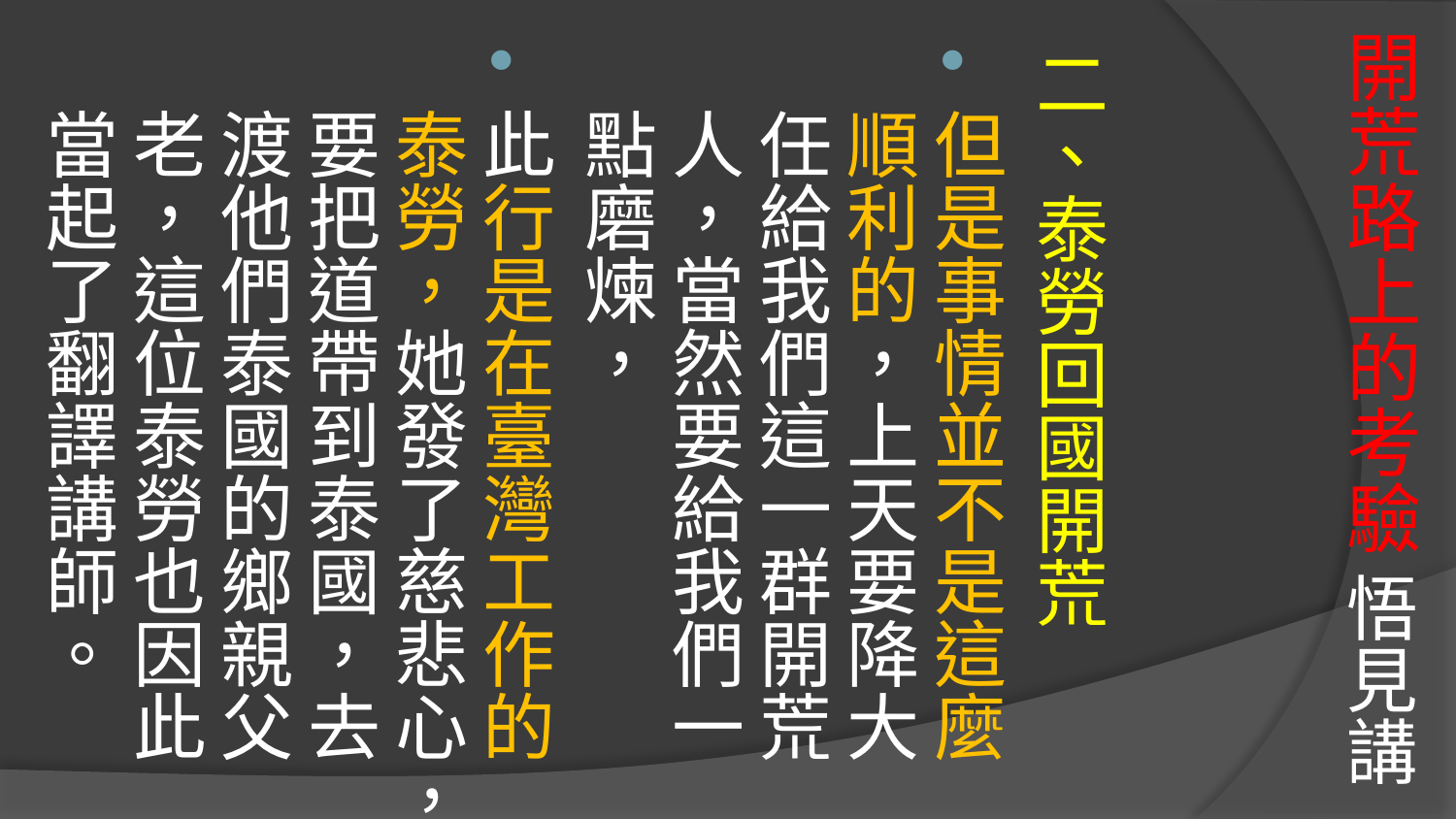

# 開荒路上的考驗 悟見講
二、泰勞回國開荒
但是事情並不是這麼順利的，上天要降大任給我們這一群開荒人，當然要給我們一點磨煉，
此行是在臺灣工作的泰勞，她發了慈悲心，要把道帶到泰國，去渡他們泰國的鄉親父老，這位泰勞也因此當起了翻譯講師。